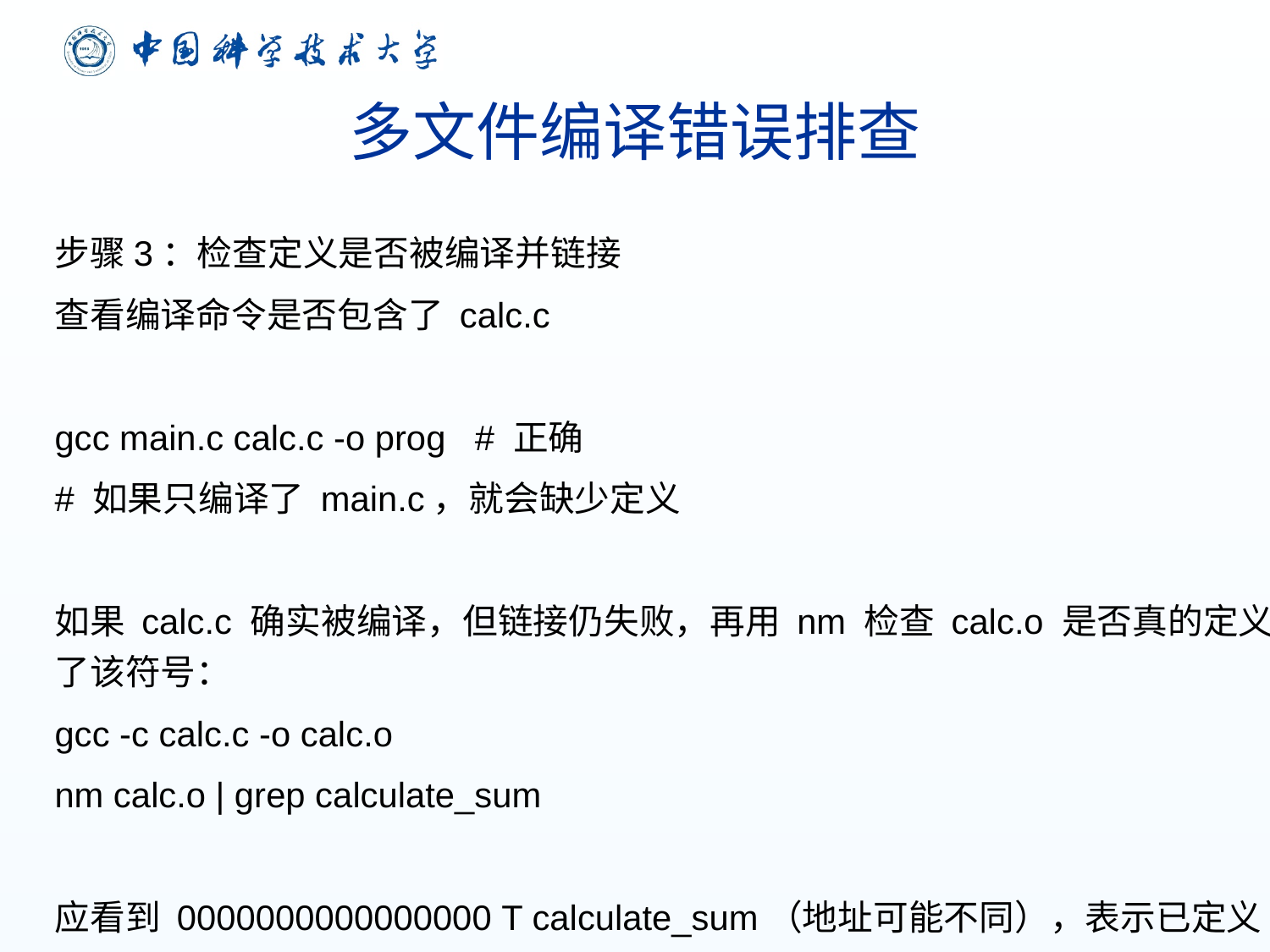

# 多文件编译错误排查
步骤3：检查定义是否被编译并链接
查看编译命令是否包含了 calc.c

gcc main.c calc.c -o prog   # 正确
# 如果只编译了 main.c，就会缺少定义

如果 calc.c 确实被编译，但链接仍失败，再用 nm 检查 calc.o 是否真的定义了该符号：
gcc -c calc.c -o calc.o
nm calc.o | grep calculate_sum

应看到 0000000000000000 T calculate_sum（地址可能不同），表示已定义